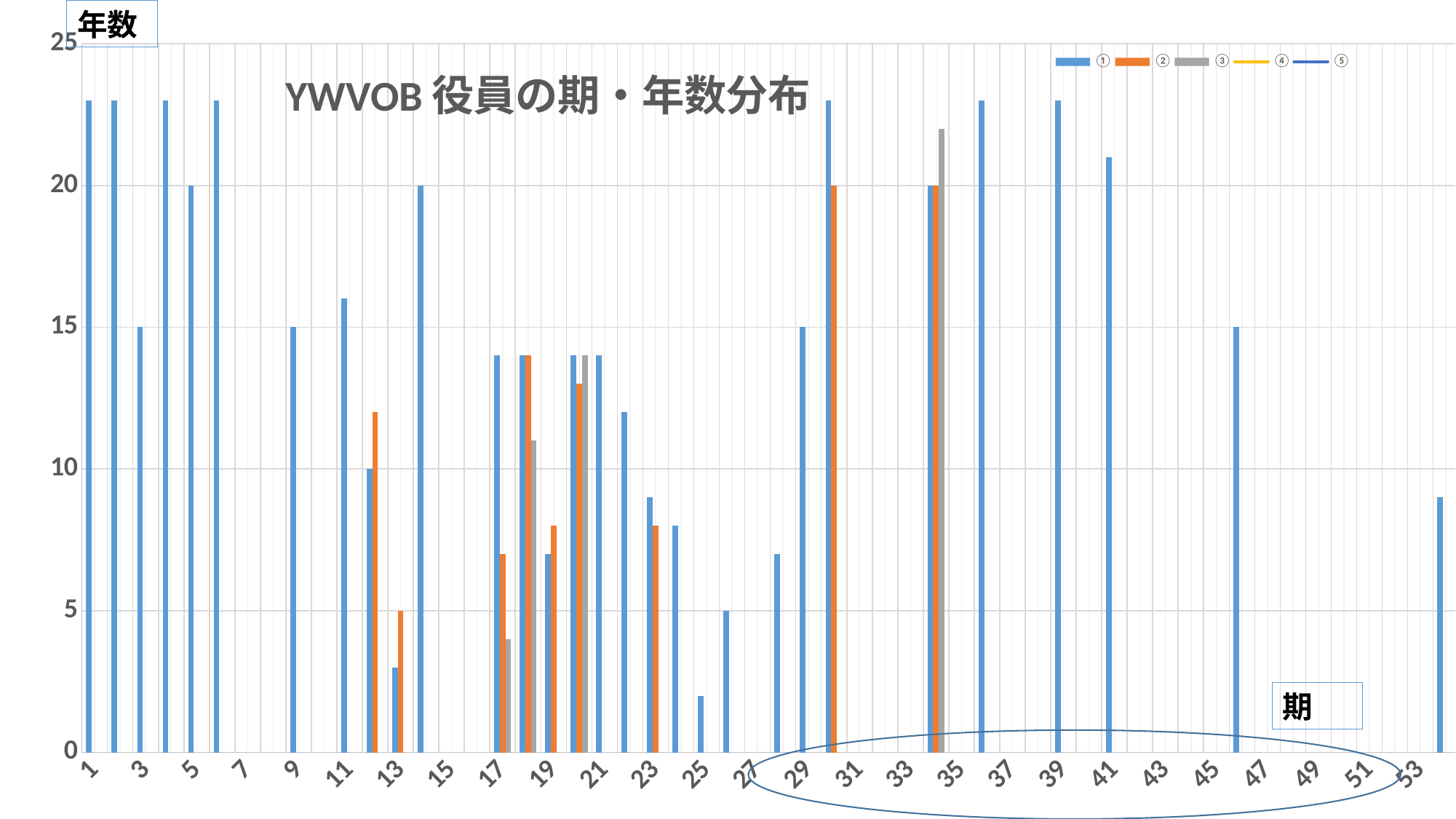

年数

### Chart: YWVOB役員の期・年数分布

| Category | ① | ② | ③ | ④ | ⑤ |
|---|---|---|---|---|---|
| 1 | 23.0 | None | None | None | None |
| 2 | 23.0 | None | None | None | None |
| 3 | 15.0 | None | None | None | None |
| 4 | 23.0 | None | None | None | None |
| 5 | 20.0 | None | None | None | None |
| 6 | 23.0 | None | None | None | None |
| 7 | None | None | None | None | None |
| 8 | None | None | None | None | None |
| 9 | 15.0 | None | None | None | None |
| 10 | None | None | None | None | None |
| 11 | 16.0 | None | None | None | None |
| 12 | 10.0 | 12.0 | None | None | None |
| 13 | 3.0 | 5.0 | None | None | None |
| 14 | 20.0 | None | None | None | None |
| 15 | None | None | None | None | None |
| 16 | None | None | None | None | None |
| 17 | 14.0 | 7.0 | 4.0 | 11.0 | None |
| 18 | 14.0 | 14.0 | 11.0 | None | None |
| 19 | 7.0 | 8.0 | None | None | None |
| 20 | 14.0 | 13.0 | 14.0 | 12.0 | None |
| 21 | 14.0 | None | None | None | None |
| 22 | 12.0 | None | None | None | None |
| 23 | 9.0 | 8.0 | None | None | None |
| 24 | 8.0 | None | None | None | None |
| 25 | 2.0 | None | None | None | None |
| 26 | 5.0 | None | None | None | None |
| 27 | None | None | None | None | None |
| 28 | 7.0 | None | None | None | None |
| 29 | 15.0 | None | None | None | None |
| 30 | 23.0 | 20.0 | None | None | None |
| 31 | None | None | None | None | None |
| 32 | None | None | None | None | None |
| 33 | None | None | None | None | None |
| 34 | 20.0 | 20.0 | 22.0 | 20.0 | 23.0 |
| 35 | None | None | None | None | None |
| 36 | 23.0 | None | None | None | None |
| 37 | None | None | None | None | None |
| 38 | None | None | None | None | None |
| 39 | 23.0 | None | None | None | None |
| 40 | None | None | None | None | None |
| 41 | 21.0 | None | None | None | None |
| 42 | None | None | None | None | None |
| 43 | None | None | None | None | None |
| 44 | None | None | None | None | None |
| 45 | None | None | None | None | None |
| 46 | 15.0 | None | None | None | None |
| 47 | None | None | None | None | None |
| 48 | None | None | None | None | None |
| 49 | None | None | None | None | None |
| 50 | None | None | None | None | None |
| 51 | None | None | None | None | None |
| 52 | None | None | None | None | None |
| 53 | None | None | None | None | None |
| 54 | 9.0 | None | None | None | None |
期